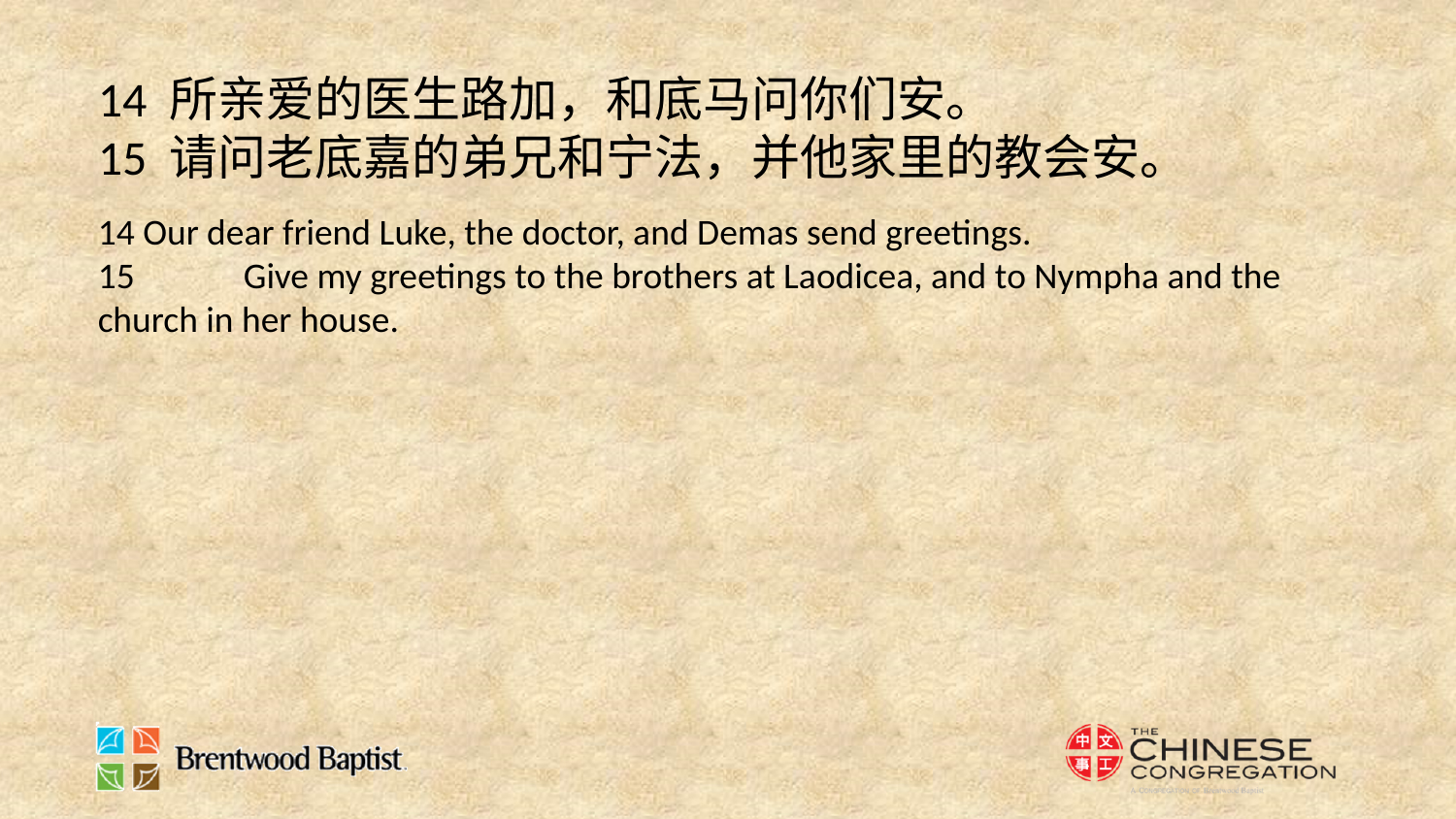

14 所亲爱的医生路加，和底马问你们安。
15 请问老底嘉的弟兄和宁法，并他家里的教会安。

14 Our dear friend Luke, the doctor, and Demas send greetings.
15 	Give my greetings to the brothers at Laodicea, and to Nympha and the church in her house.